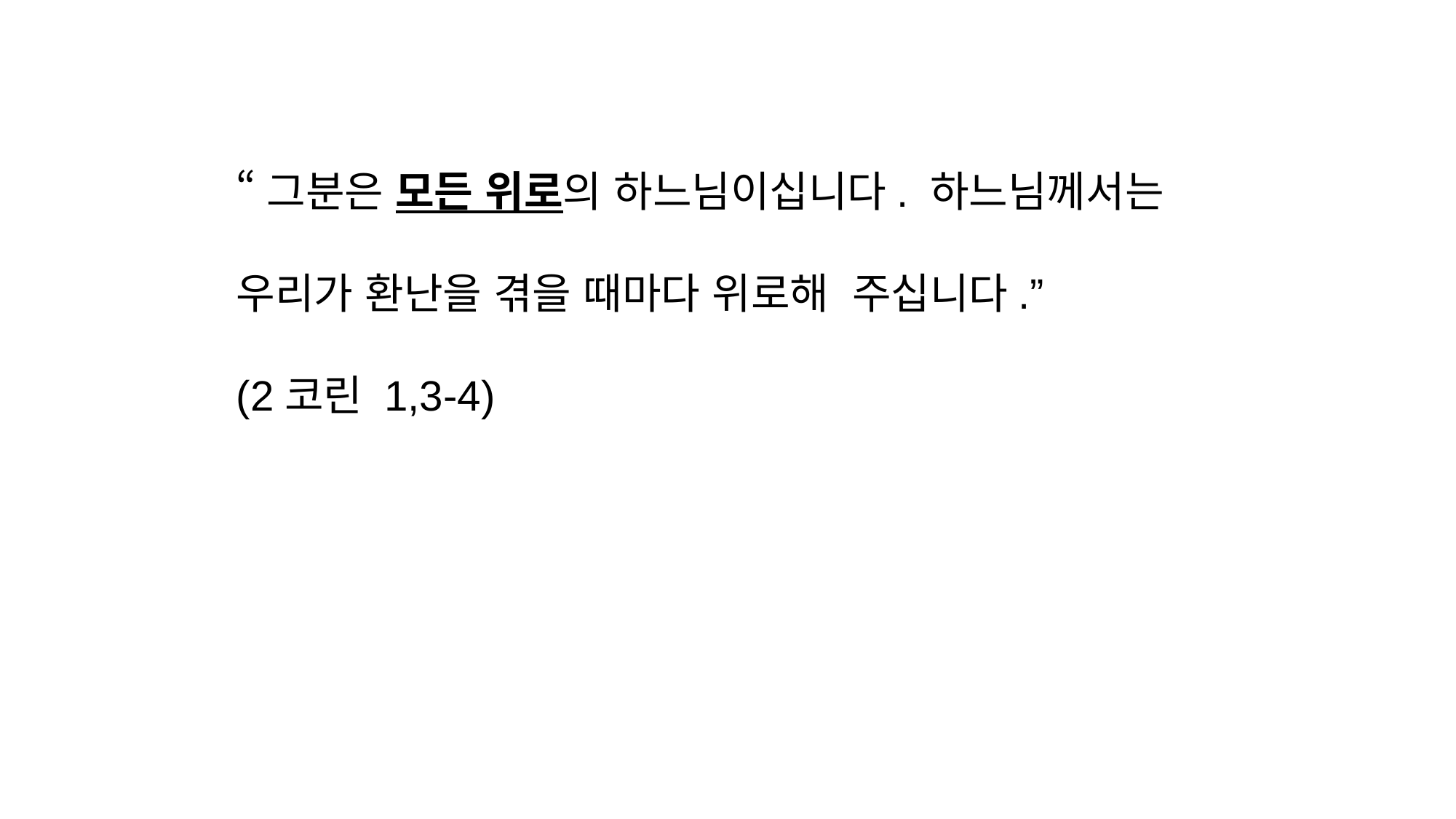

“그분은 모든 위로의 하느님이십니다. 하느님께서는 우리가 환난을 겪을 때마다 위로해  주십니다.”
(2코린 1,3-4)